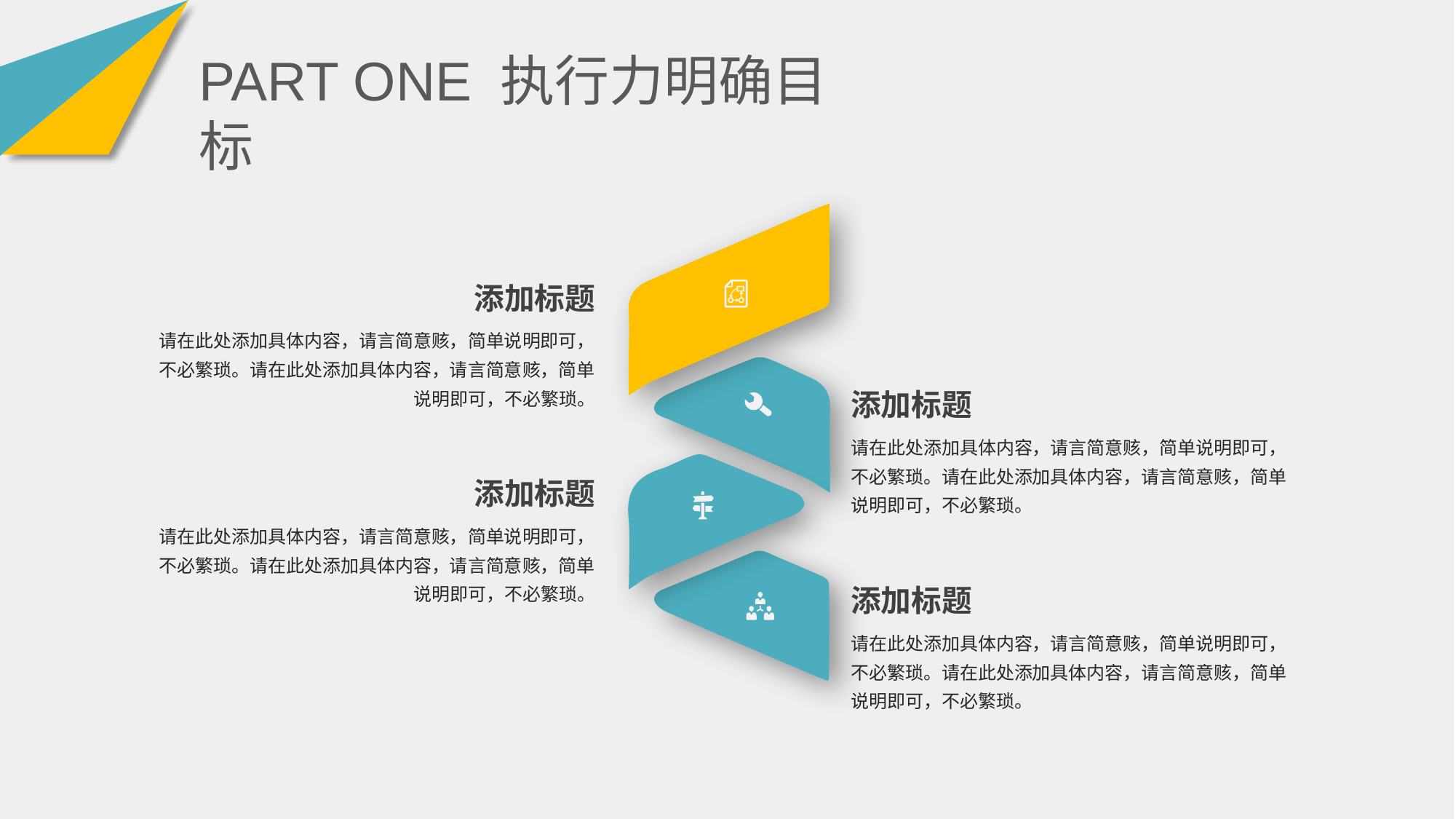

PART ONE 执行力明确目标

添加标题
请在此处添加具体内容，请言简意赅，简单说明即可，不必繁琐。请在此处添加具体内容，请言简意赅，简单说明即可，不必繁琐。

添加标题
请在此处添加具体内容，请言简意赅，简单说明即可，不必繁琐。请在此处添加具体内容，请言简意赅，简单说明即可，不必繁琐。

添加标题
请在此处添加具体内容，请言简意赅，简单说明即可，不必繁琐。请在此处添加具体内容，请言简意赅，简单说明即可，不必繁琐。

添加标题
请在此处添加具体内容，请言简意赅，简单说明即可，不必繁琐。请在此处添加具体内容，请言简意赅，简单说明即可，不必繁琐。